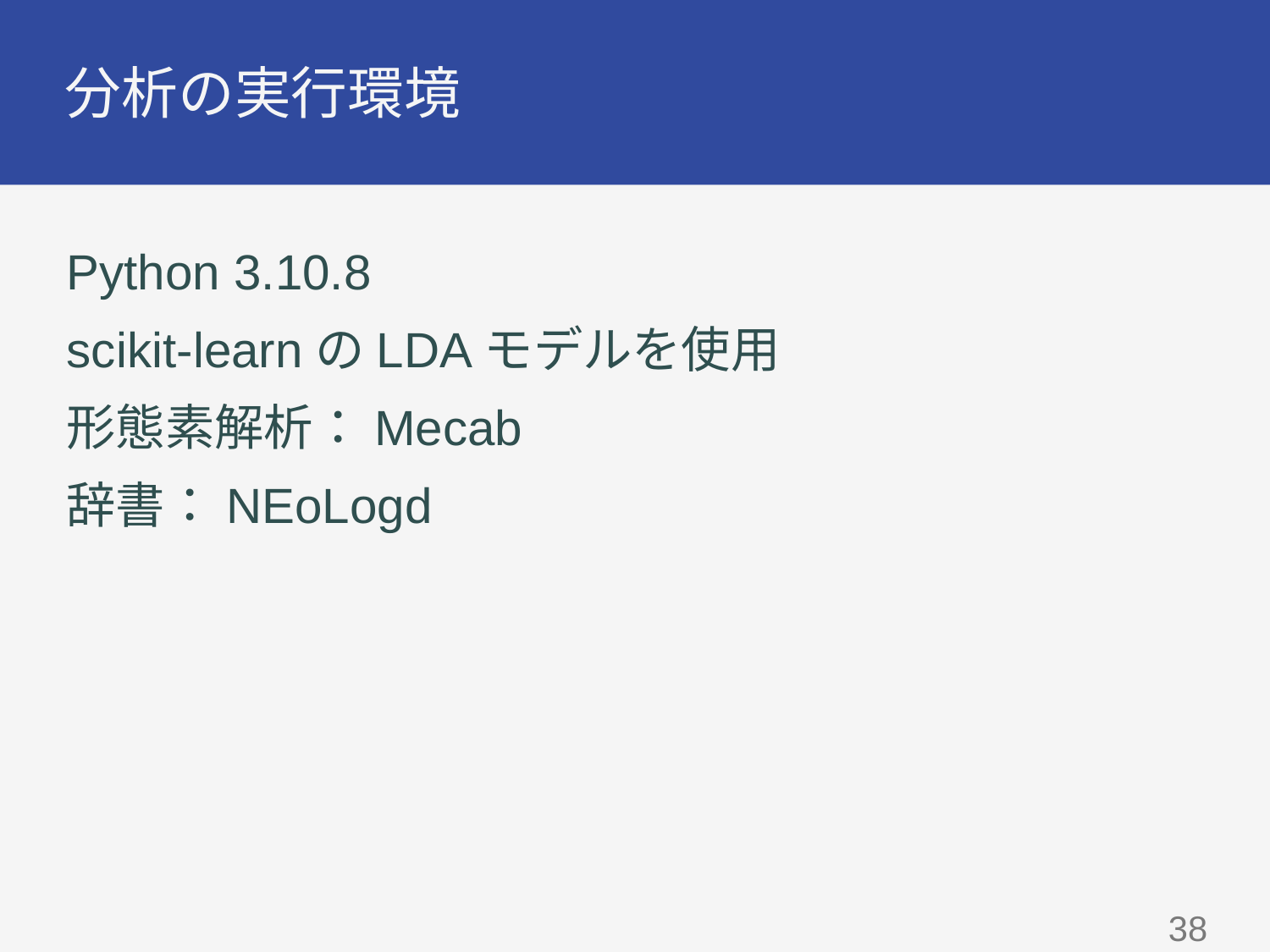

# 分析の実行環境
Python 3.10.8
scikit-learnのLDAモデルを使用
形態素解析：Mecab
辞書：NEoLogd
38